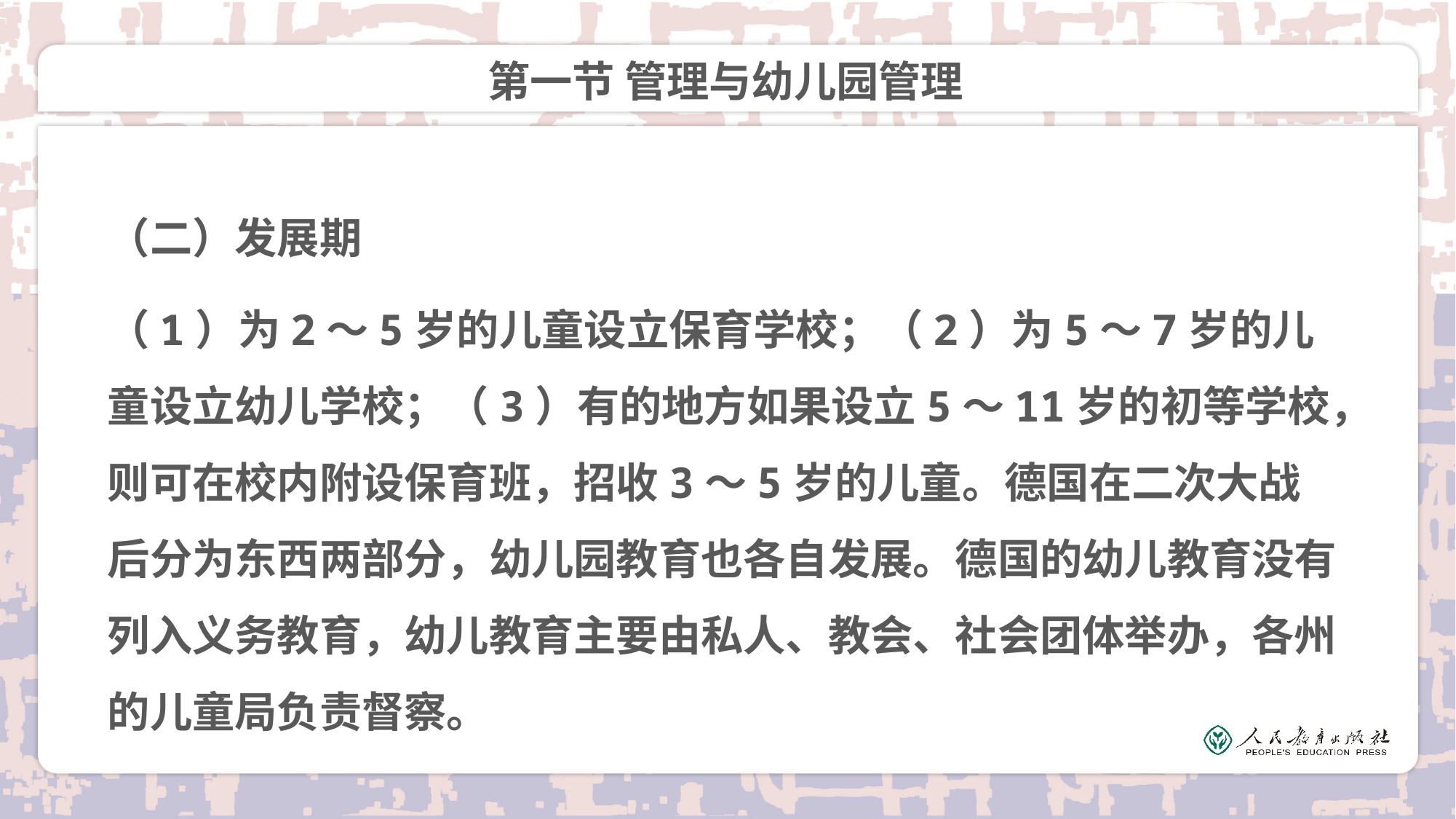

# 第一节 管理与幼儿园管理
（二）发展期
（1）为2～5岁的儿童设立保育学校；（2）为5～7岁的儿童设立幼儿学校；（3）有的地方如果设立5～11岁的初等学校，则可在校内附设保育班，招收3～5岁的儿童。德国在二次大战后分为东西两部分，幼儿园教育也各自发展。德国的幼儿教育没有列入义务教育，幼儿教育主要由私人、教会、社会团体举办，各州的儿童局负责督察。